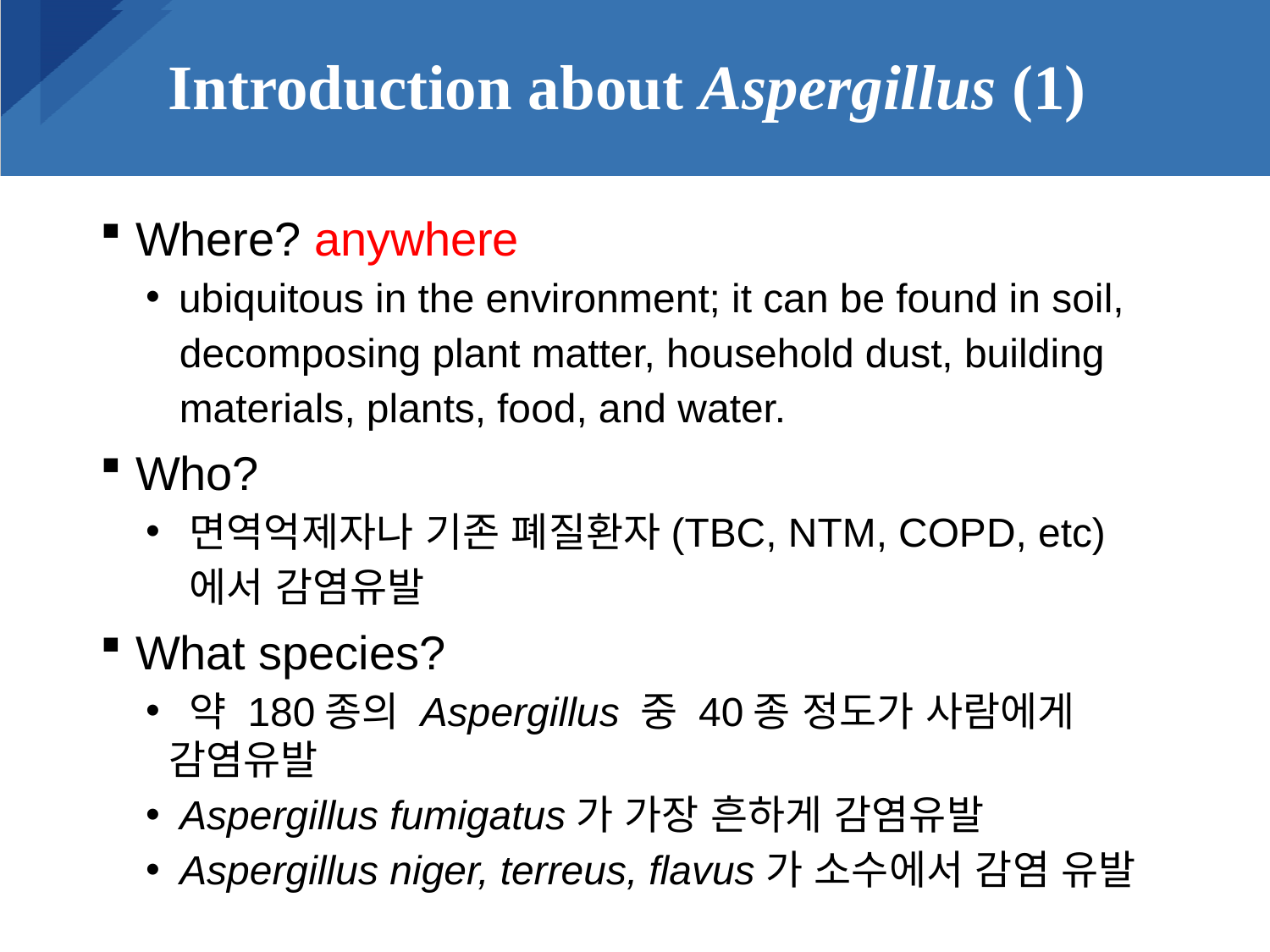

# Introduction about Aspergillus (1)
 Where? anywhere
 ubiquitous in the environment; it can be found in soil,
   decomposing plant matter, household dust, building
   materials, plants, food, and water.
 Who?
 면역억제자나 기존 폐질환자(TBC, NTM, COPD, etc)
   에서 감염유발
 What species?
 약 180종의 Aspergillus 중 40종 정도가 사람에게 감염유발
 Aspergillus fumigatus가 가장 흔하게 감염유발
 Aspergillus niger, terreus, flavus가 소수에서 감염 유발